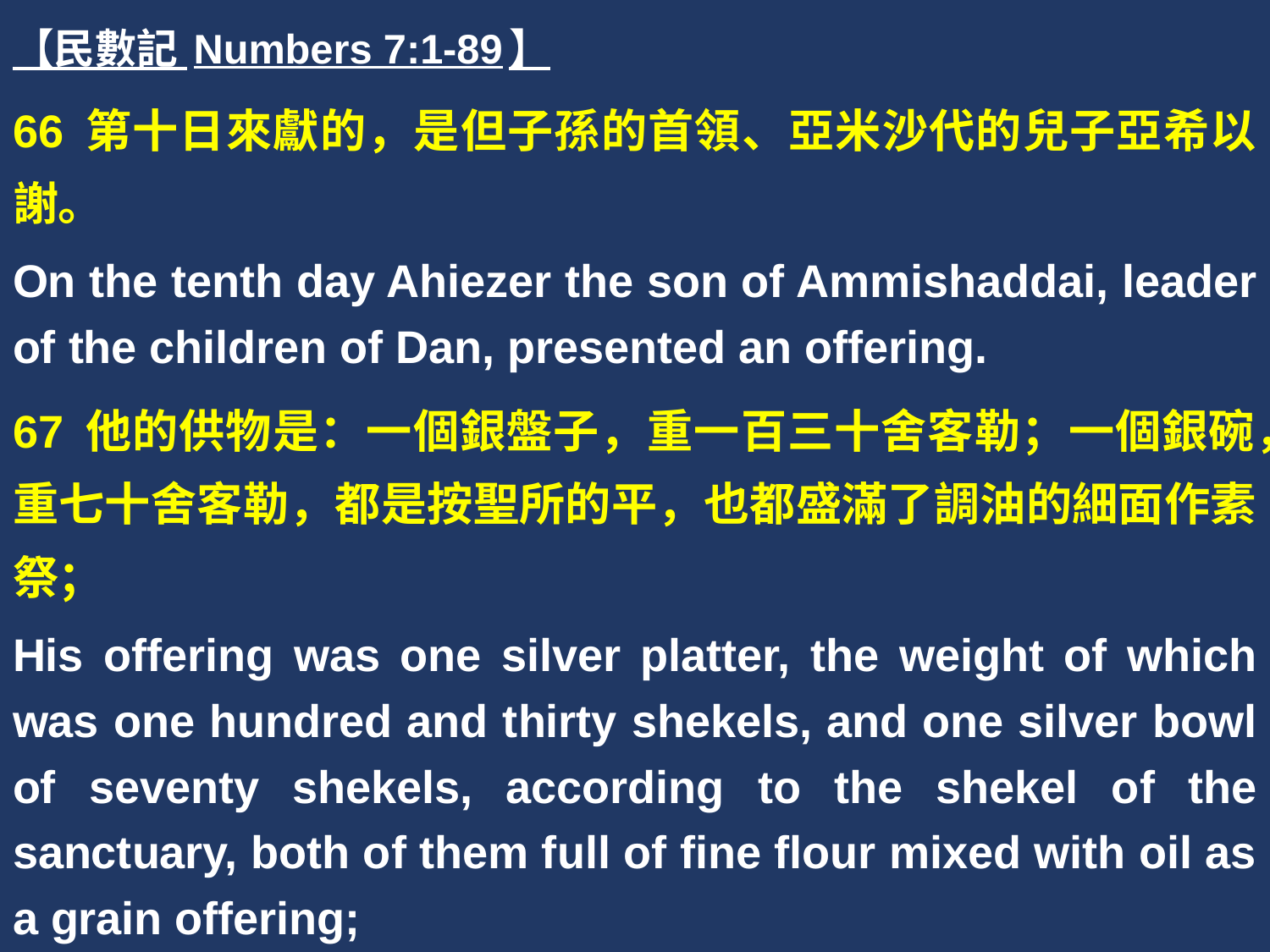

【民數記 Numbers 7:1-89】
66 第十日來獻的，是但子孫的首領、亞米沙代的兒子亞希以謝。
On the tenth day Ahiezer the son of Ammishaddai, leader of the children of Dan, presented an offering.
67 他的供物是：一個銀盤子，重一百三十舍客勒；一個銀碗，重七十舍客勒，都是按聖所的平，也都盛滿了調油的細面作素祭；
His offering was one silver platter, the weight of which was one hundred and thirty shekels, and one silver bowl of seventy shekels, according to the shekel of the sanctuary, both of them full of fine flour mixed with oil as a grain offering;